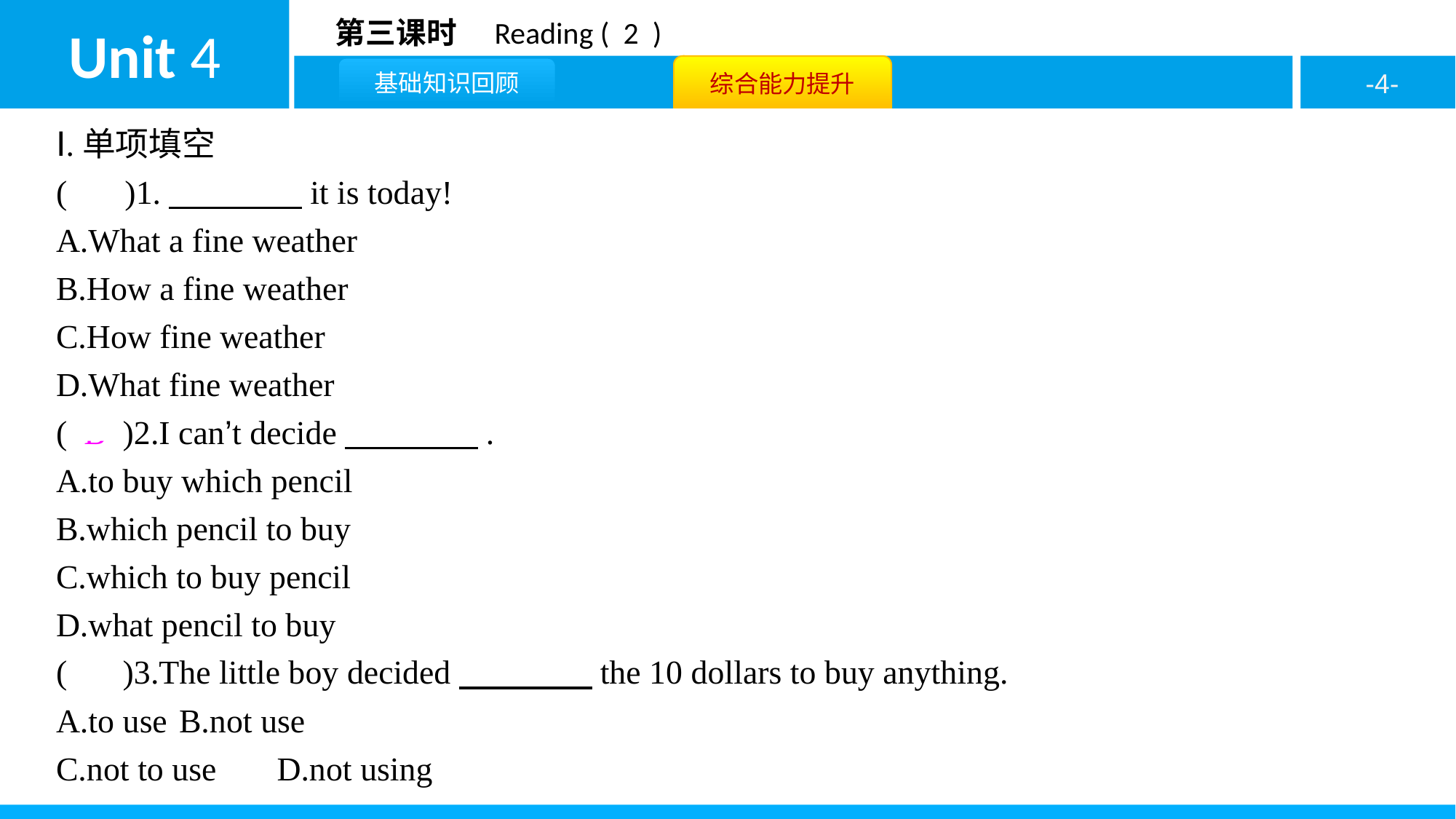

Ⅰ.单项填空
(  D  )1.　　　　it is today!
A.What a fine weather
B.How a fine weather
C.How fine weather
D.What fine weather
(  B  )2.I can’t decide　　　　.
A.to buy which pencil
B.which pencil to buy
C.which to buy pencil
D.what pencil to buy
(  C  )3.The little boy decided　　　　the 10 dollars to buy anything.
A.to use	B.not use
C.not to use	D.not using